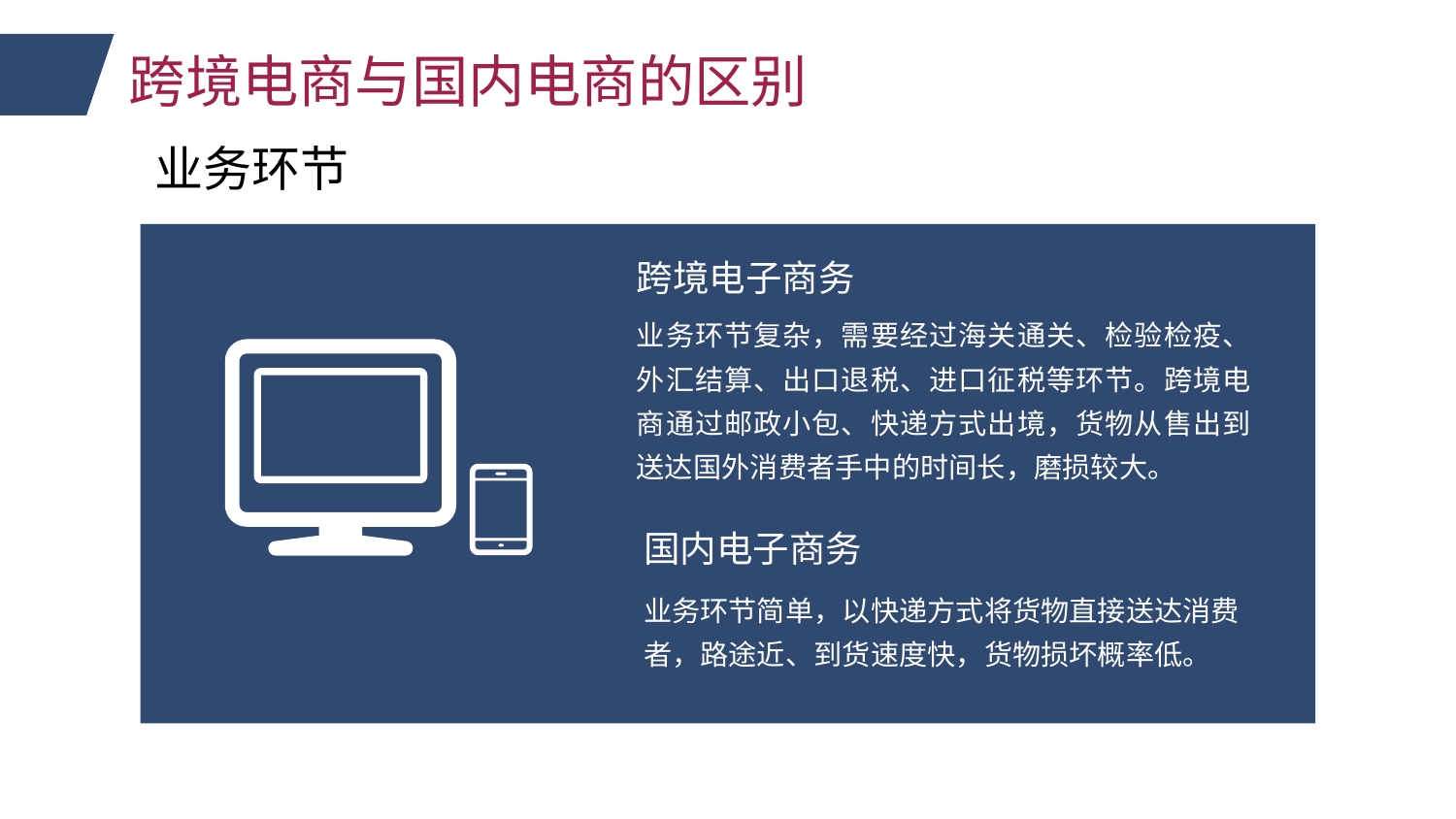

跨境电商与国内电商的区别
业务环节

跨境电子商务
业务环节复杂，需要经过海关通关、检验检疫、外汇结算、出口退税、进口征税等环节。跨境电商通过邮政小包、快递方式出境，货物从售出到送达国外消费者手中的时间长，磨损较大。

国内电子商务

业务环节简单，以快递方式将货物直接送达消费者，路途近、到货速度快，货物损坏概率低。